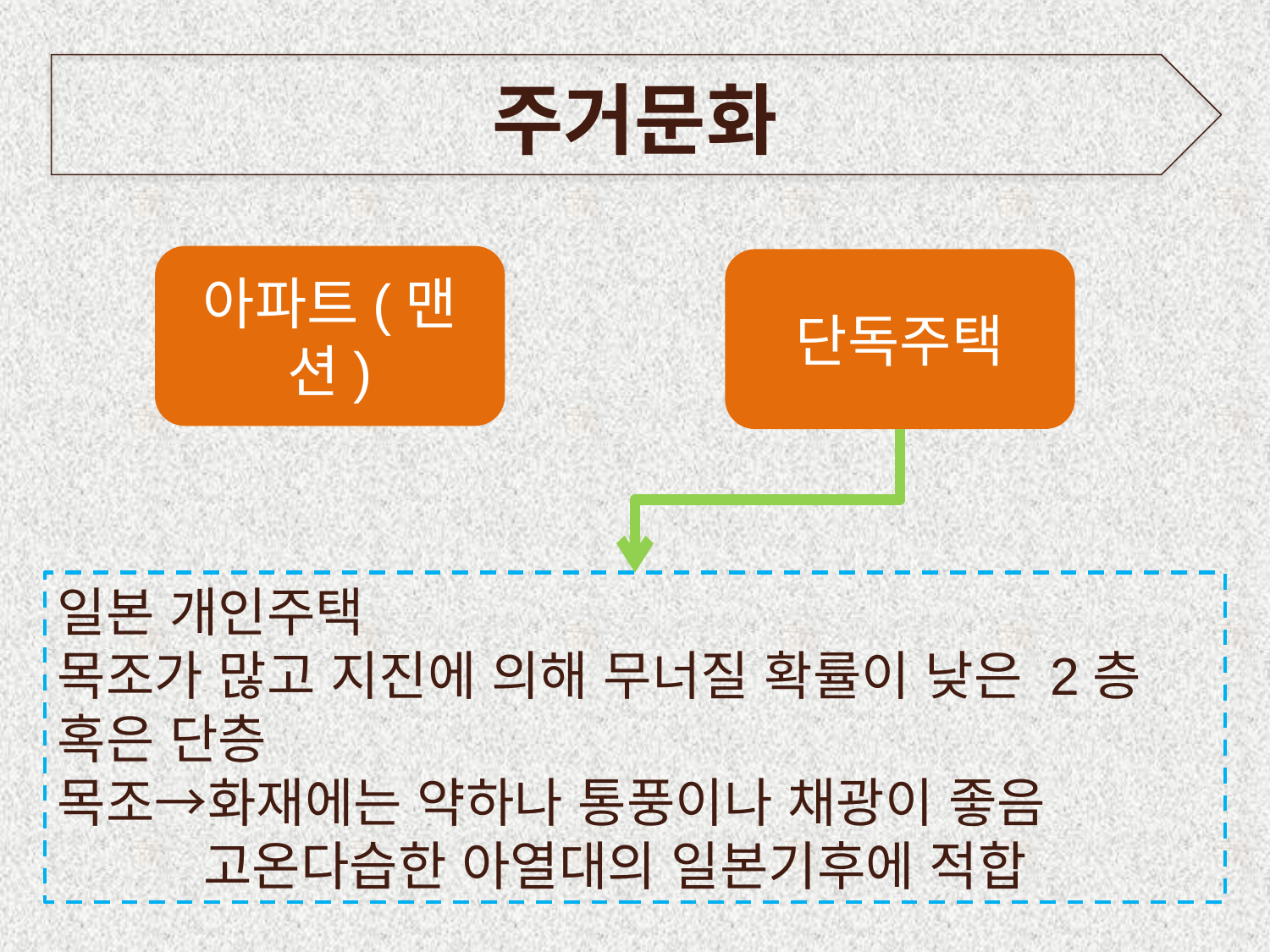

# 주거문화

아파트(맨션)
단독주택
일본 개인주택
목조가 많고 지진에 의해 무너질 확률이 낮은 2층 혹은 단층
목조→화재에는 약하나 통풍이나 채광이 좋음
         고온다습한 아열대의 일본기후에 적합